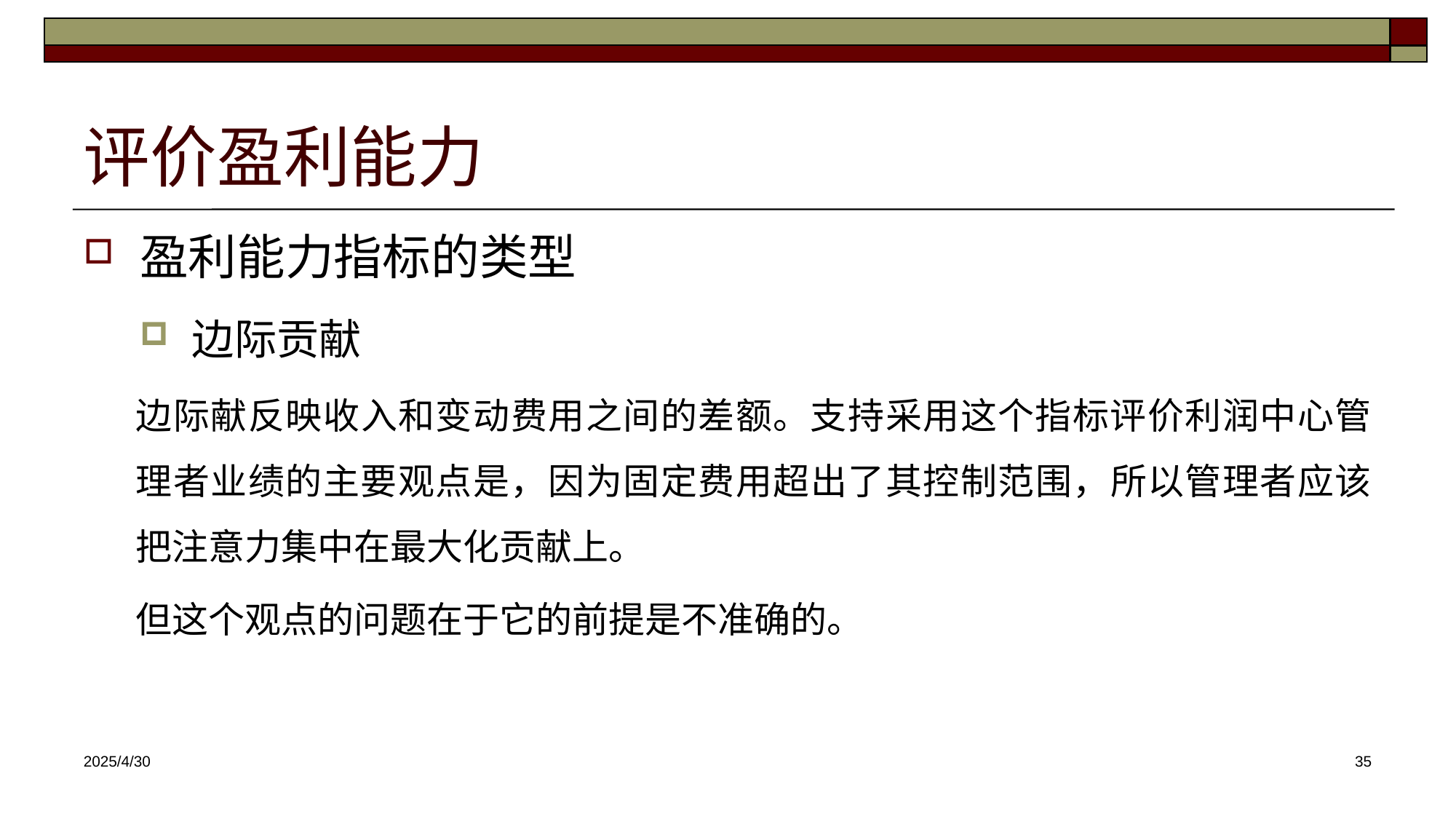

# 评价盈利能力
盈利能力指标的类型
边际贡献
边际献反映收入和变动费用之间的差额。支持采用这个指标评价利润中心管理者业绩的主要观点是，因为固定费用超出了其控制范围，所以管理者应该把注意力集中在最大化贡献上。
但这个观点的问题在于它的前提是不准确的。
2025/4/30
35